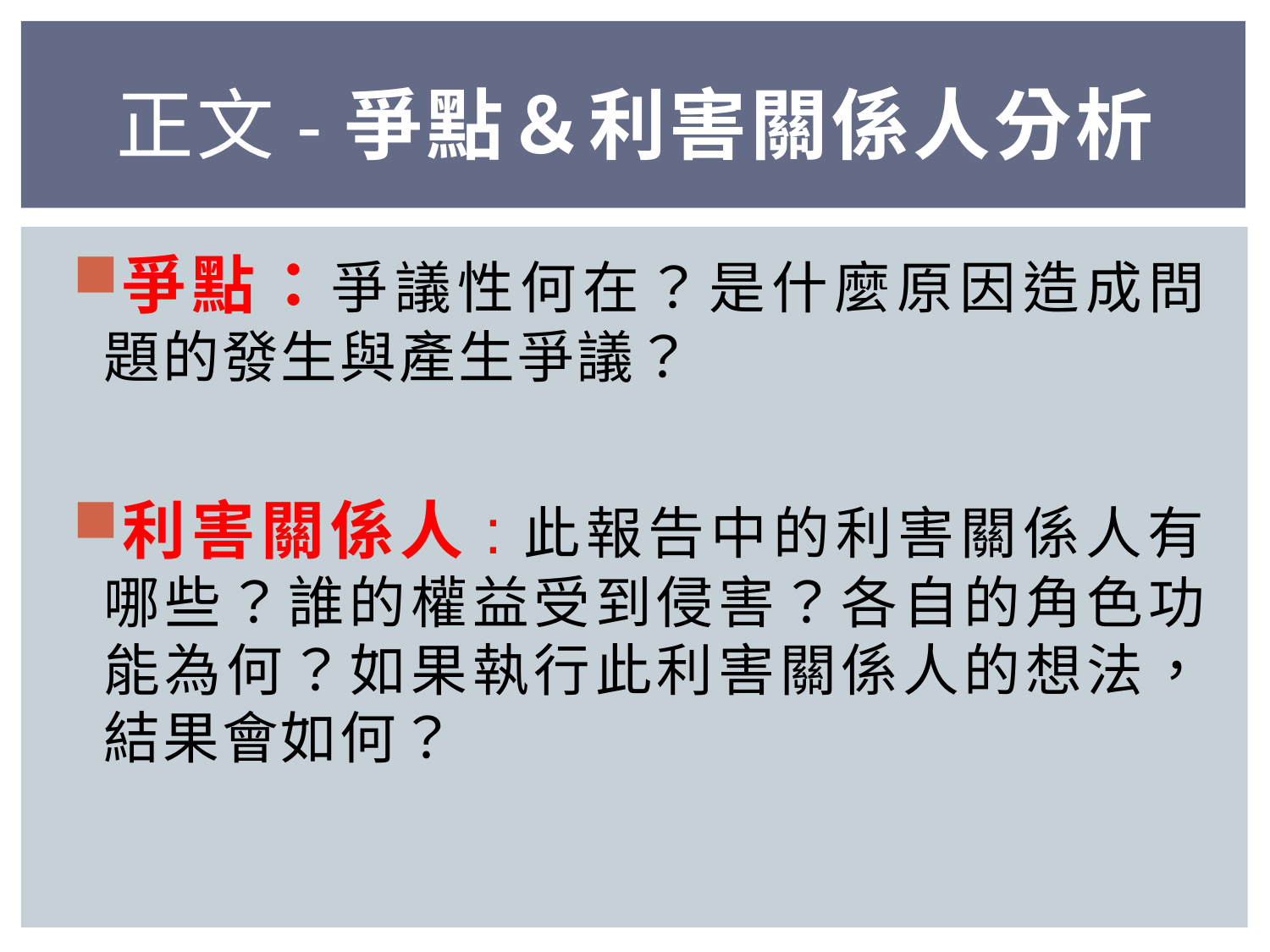

# 正文-爭點＆利害關係人分析
爭點：爭議性何在？是什麼原因造成問題的發生與產生爭議？

利害關係人:此報告中的利害關係人有哪些？誰的權益受到侵害？各自的角色功能為何？如果執行此利害關係人的想法，結果會如何？